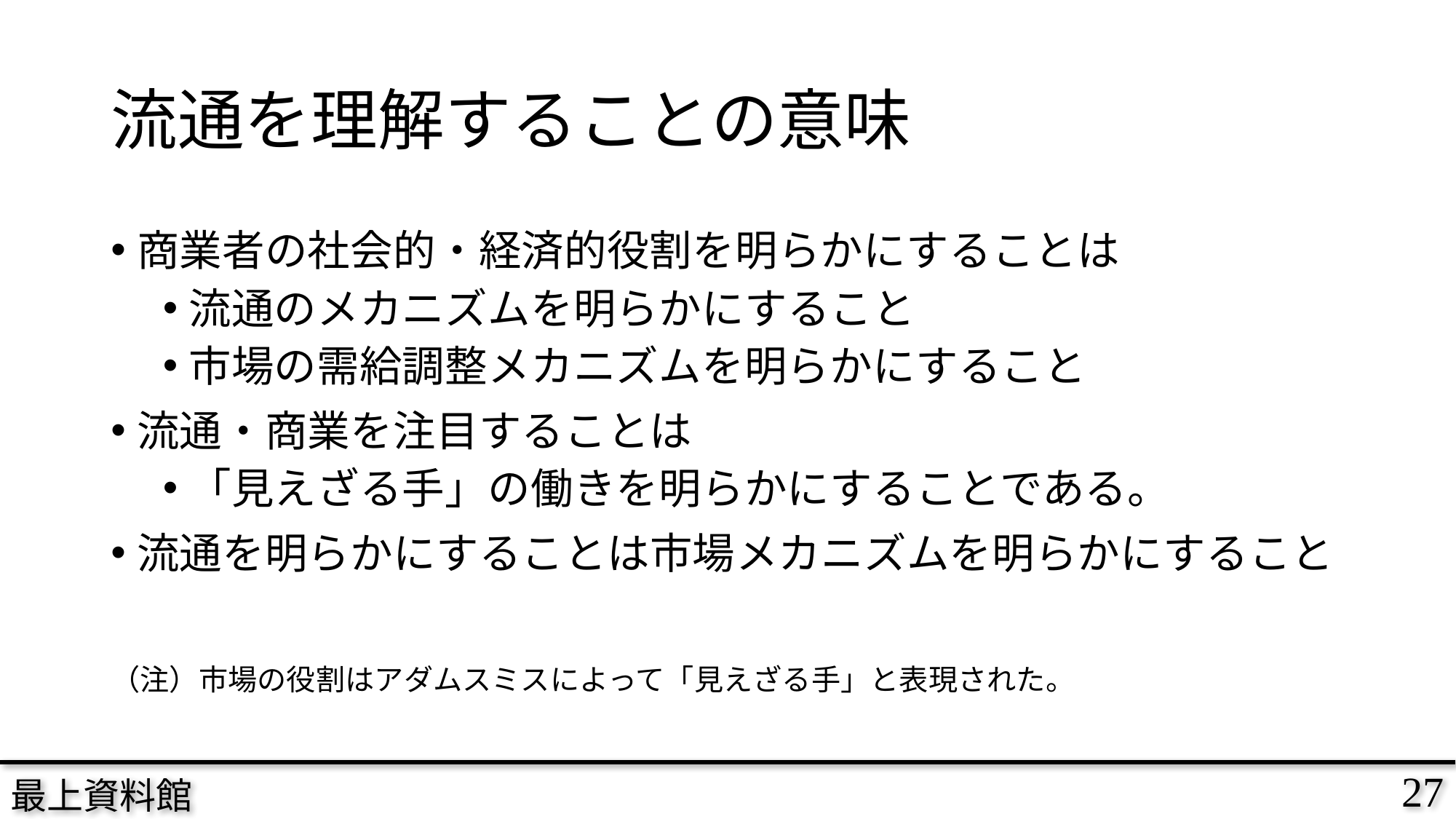

# 流通を理解することの意味
商業者の社会的・経済的役割を明らかにすることは
流通のメカニズムを明らかにすること
市場の需給調整メカニズムを明らかにすること
流通・商業を注目することは
「見えざる手」の働きを明らかにすることである。
流通を明らかにすることは市場メカニズムを明らかにすること

（注）市場の役割はアダムスミスによって「見えざる手」と表現された。